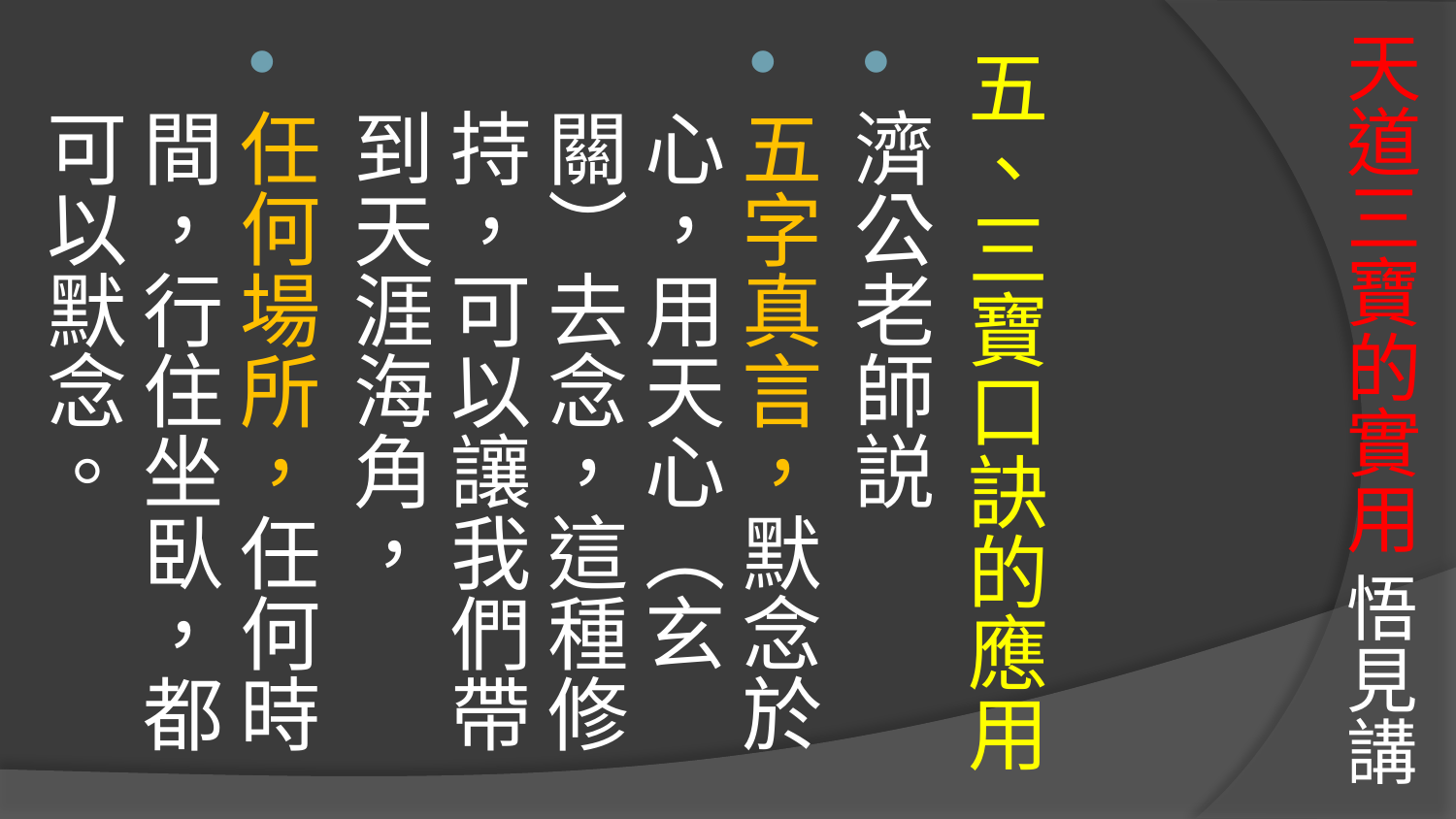

# 天道三寶的實用 悟見講
五、三寶口訣的應用
濟公老師説
五字真言，默念於心，用天心（玄關）去念，這種修持，可以讓我們帶到天涯海角，
任何場所，任何時間，行住坐臥，都可以默念。